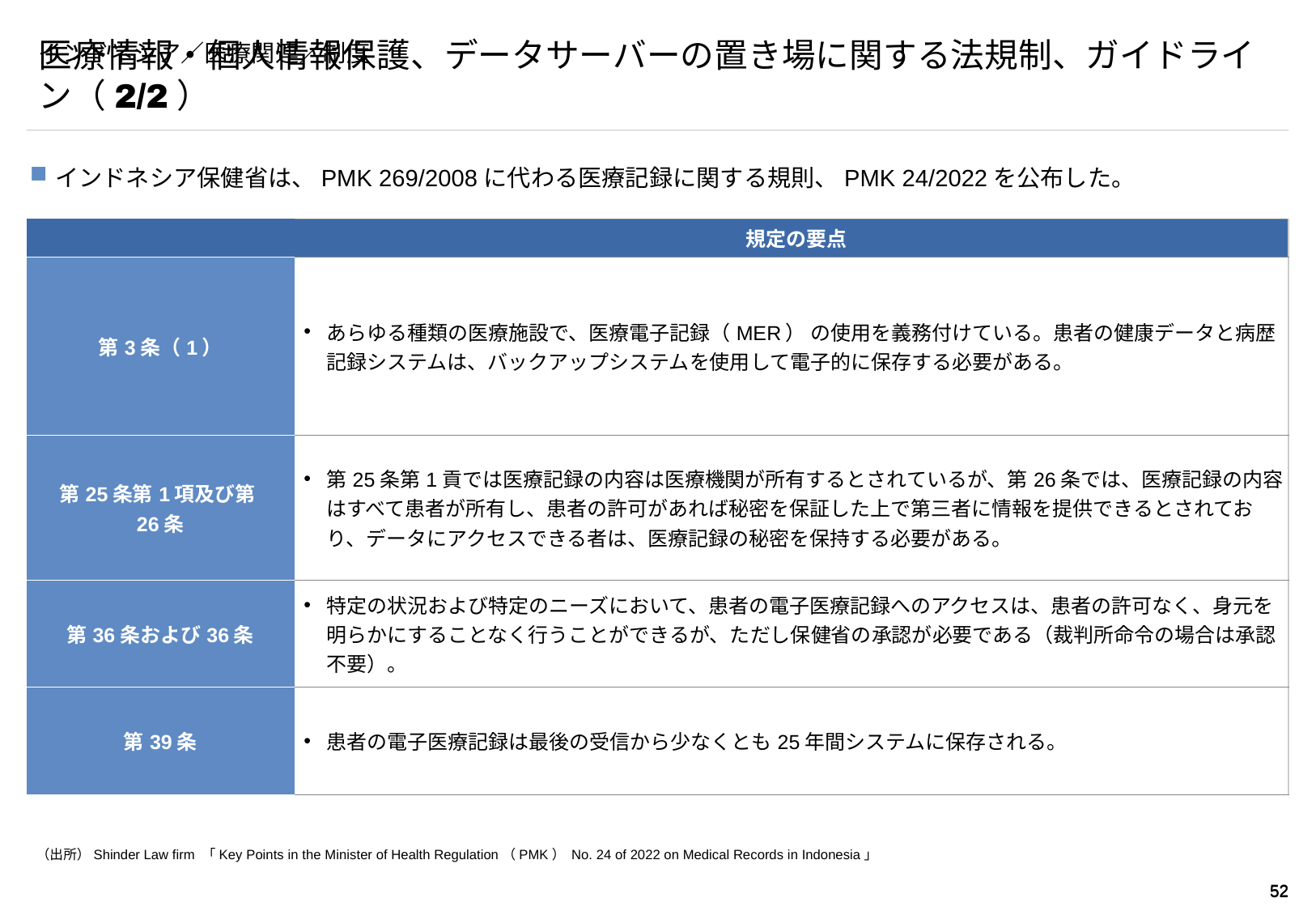

# インドネシア／医療関連／制度
医療情報・個人情報保護、データサーバーの置き場に関する法規制、ガイドライン（2/2）

インドネシア保健省は、PMK 269/2008に代わる医療記録に関する規則、PMK 24/2022を公布した。

|  | 規定の要点 |
| --- | --- |
| 第3条（1） | あらゆる種類の医療施設で、医療電子記録（MER） の使用を義務付けている。患者の健康データと病歴記録システムは、バックアップシステムを使用して電子的に保存する必要がある。 |
| 第25条第1項及び第26条 | 第25条第1貢では医療記録の内容は医療機関が所有するとされているが、第26条では、医療記録の内容はすべて患者が所有し、患者の許可があれば秘密を保証した上で第三者に情報を提供できるとされており、データにアクセスできる者は、医療記録の秘密を保持する必要がある。 |
| 第36条および36条 | 特定の状況および特定のニーズにおいて、患者の電子医療記録へのアクセスは、患者の許可なく、身元を明らかにすることなく行うことができるが、ただし保健省の承認が必要である（裁判所命令の場合は承認不要）。 |
| 第39条 | 患者の電子医療記録は最後の受信から少なくとも25年間システムに保存される。 |
（出所）Shinder Law firm 「Key Points in the Minister of Health Regulation（PMK） No. 24 of 2022 on Medical Records in Indonesia」

52